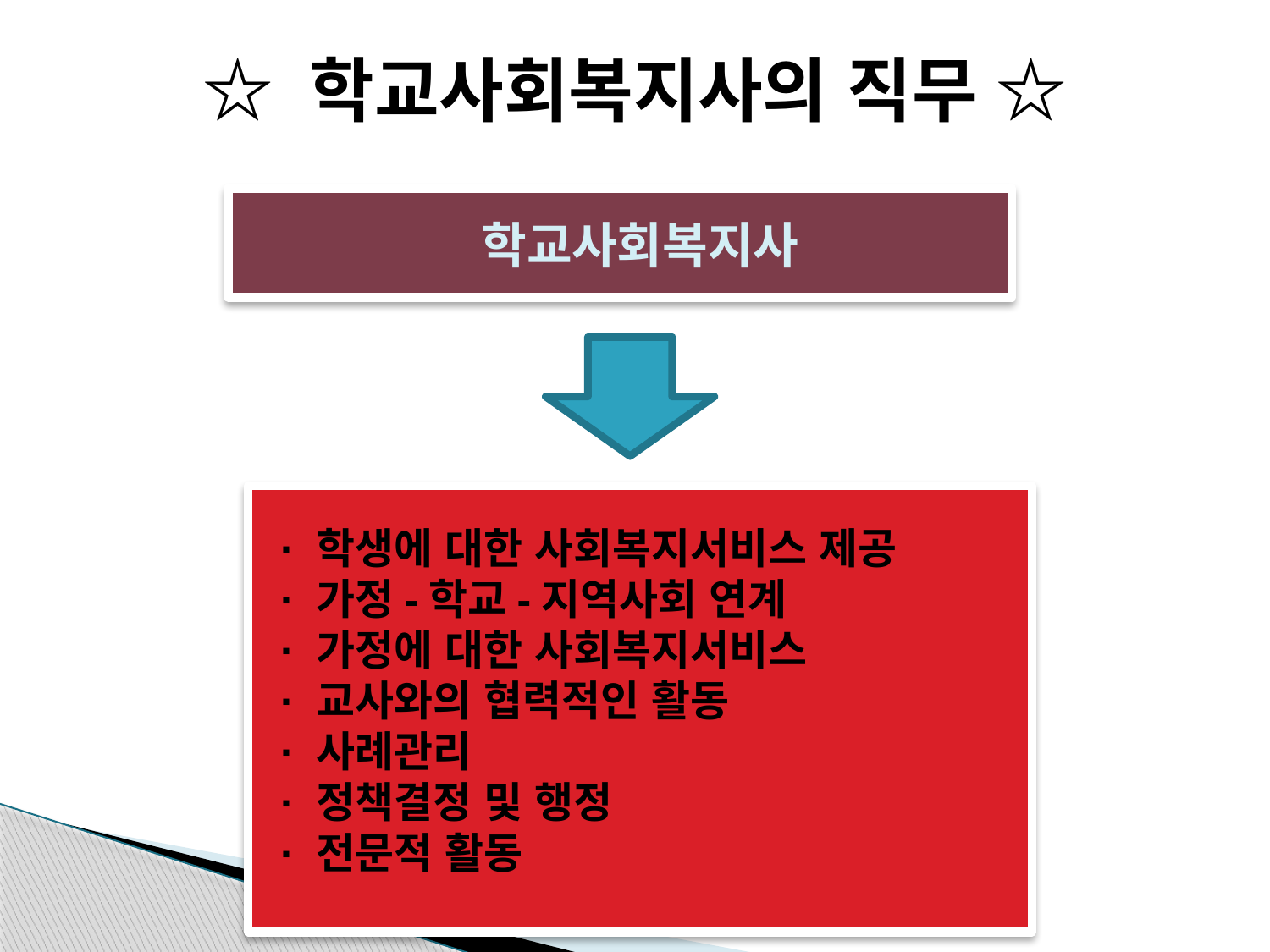

☆ 학교사회복지사의 직무 ☆

학교사회복지사

· 학생에 대한 사회복지서비스 제공
· 가정-학교-지역사회 연계
· 가정에 대한 사회복지서비스
· 교사와의 협력적인 활동
· 사례관리
· 정책결정 및 행정
· 전문적 활동